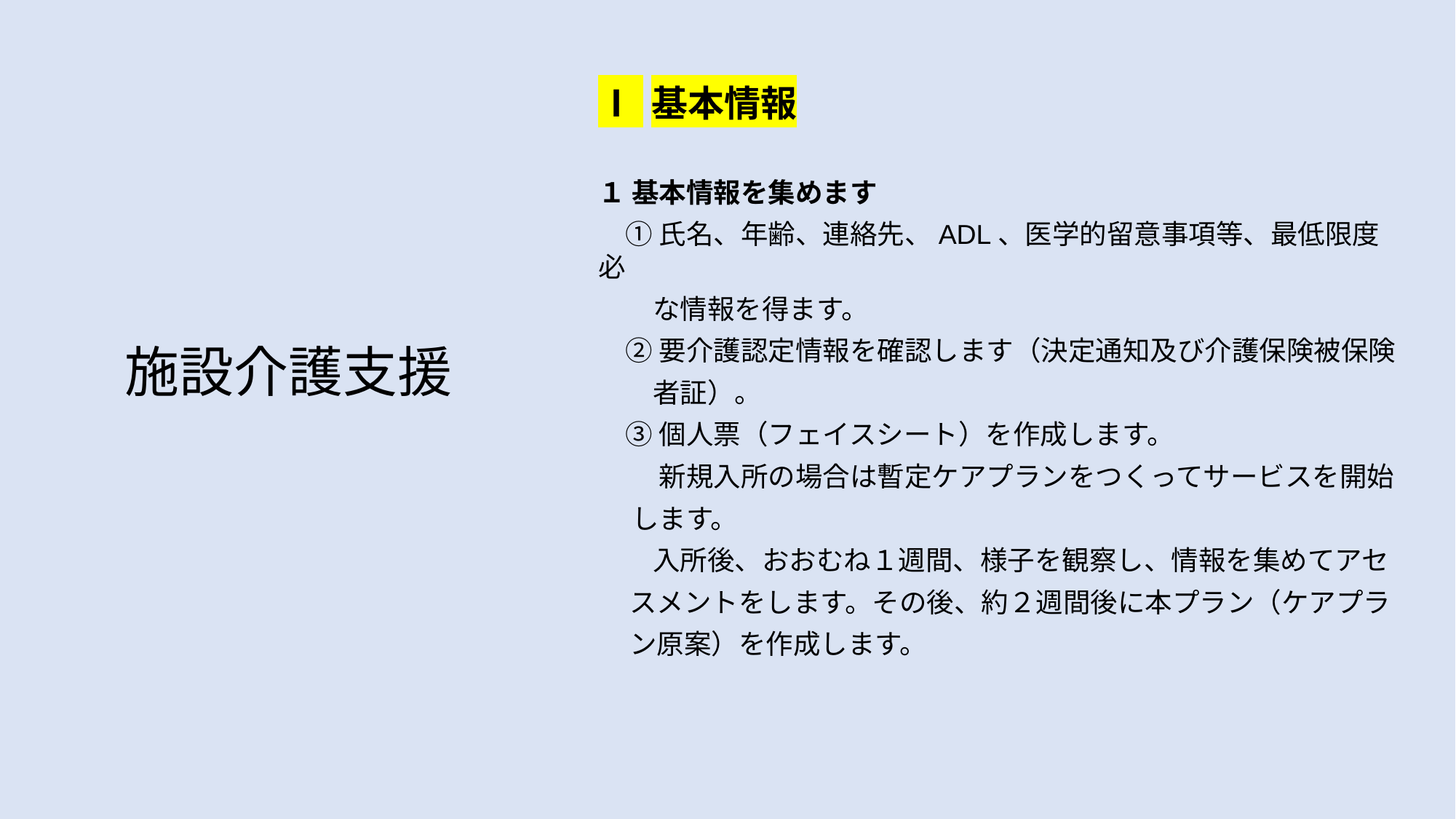

Ⅰ 基本情報

１ 基本情報を集めます
　① 氏名、年齢、連絡先、ADL、医学的留意事項等、最低限度必
　　な情報を得ます。
　② 要介護認定情報を確認します（決定通知及び介護保険被保険
　　者証）。
　③ 個人票（フェイスシート）を作成します。
　　 新規入所の場合は暫定ケアプランをつくってサービスを開始
　 します。
　　入所後、おおむね１週間、様子を観察し、情報を集めてアセ
    スメントをします。その後、約２週間後に本プラン（ケアプラ
    ン原案）を作成します。

施設介護支援